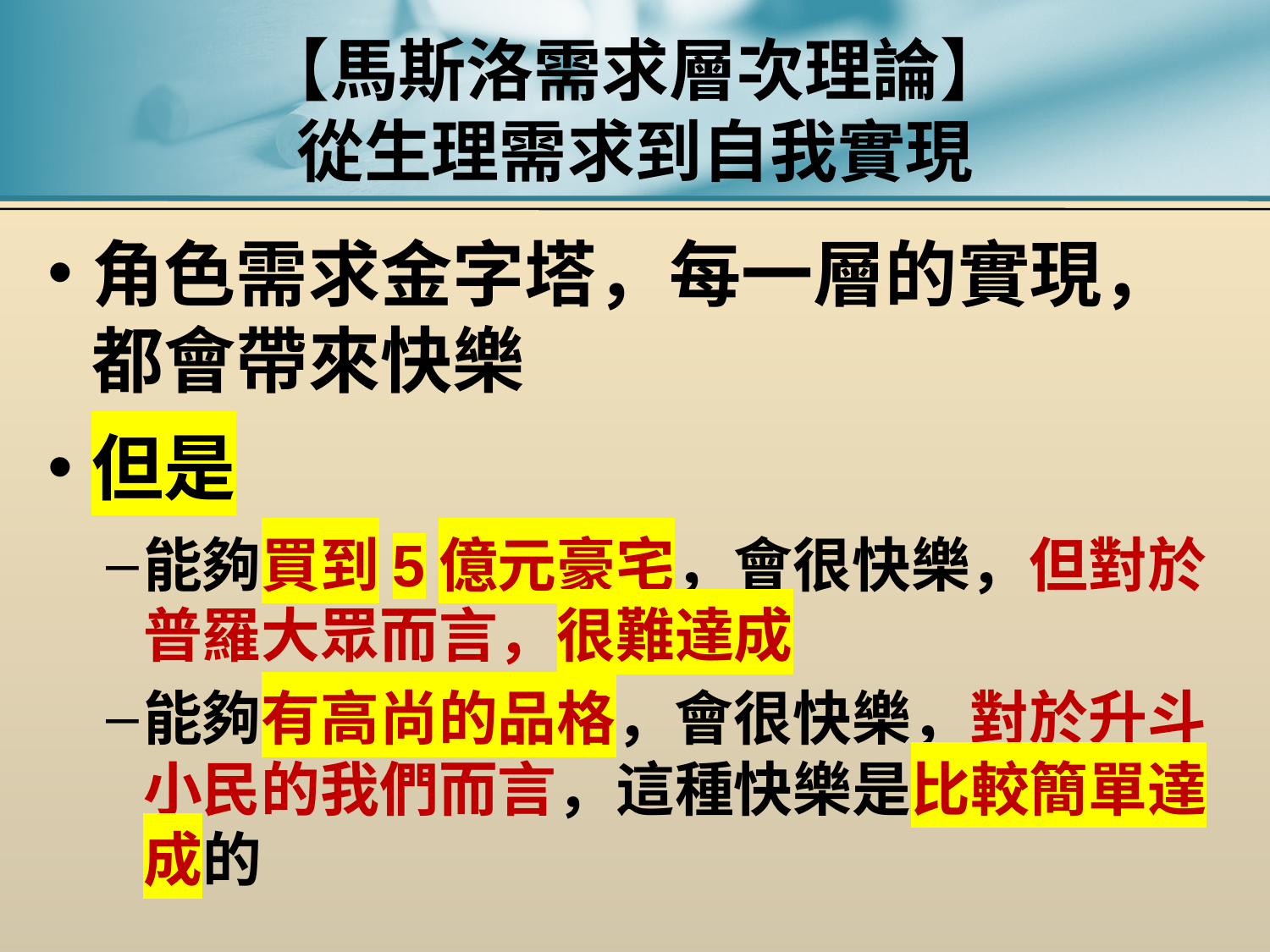

# 【馬斯洛需求層次理論】 從生理需求到自我實現
角色需求金字塔，每一層的實現，都會帶來快樂
但是
能夠買到5億元豪宅，會很快樂，但對於普羅大眾而言，很難達成
能夠有高尚的品格，會很快樂，對於升斗小民的我們而言，這種快樂是比較簡單達成的